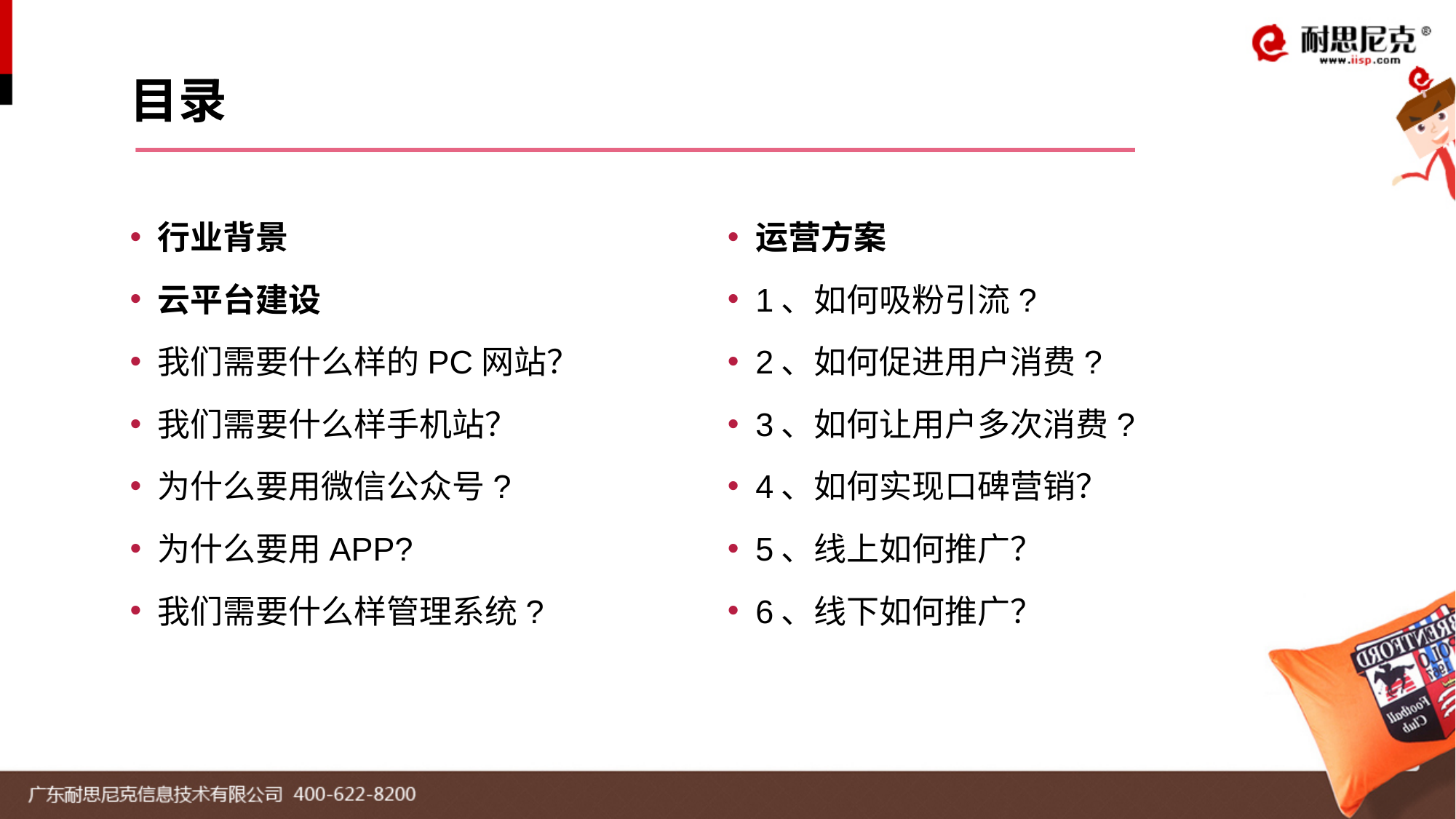

目录

运营方案
1、如何吸粉引流?
2、如何促进用户消费?
3、如何让用户多次消费?
4、如何实现口碑营销？
5、线上如何推广？
6、线下如何推广？

行业背景
云平台建设
我们需要什么样的PC网站？
我们需要什么样手机站？
为什么要用微信公众号?
为什么要用APP?
我们需要什么样管理系统?